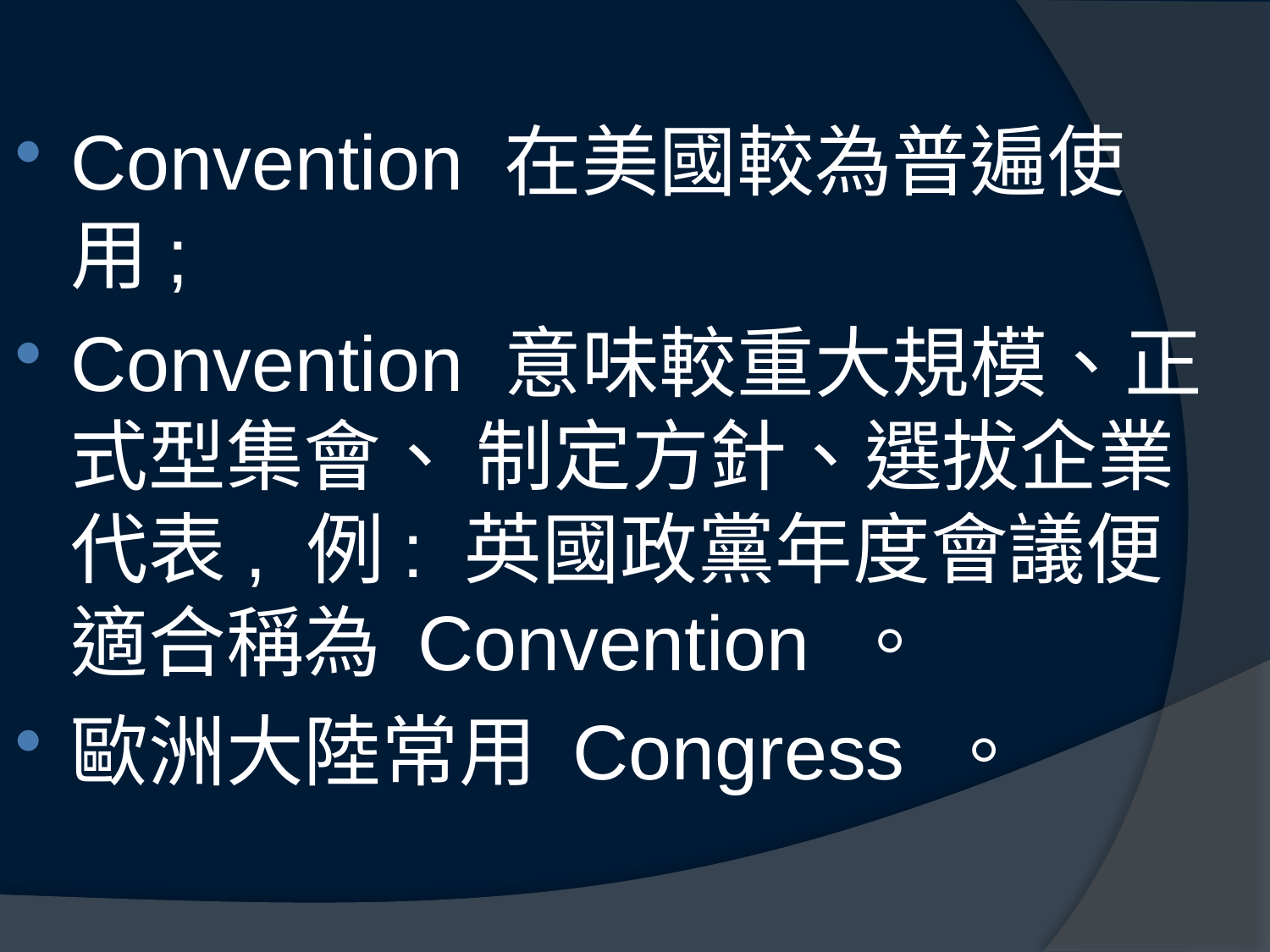

Convention 在美國較為普遍使用;
Convention 意味較重大規模、正式型集會、 制定方針、選拔企業代表, 例: 英國政黨年度會議便適合稱為 Convention 。
歐洲大陸常用 Congress 。